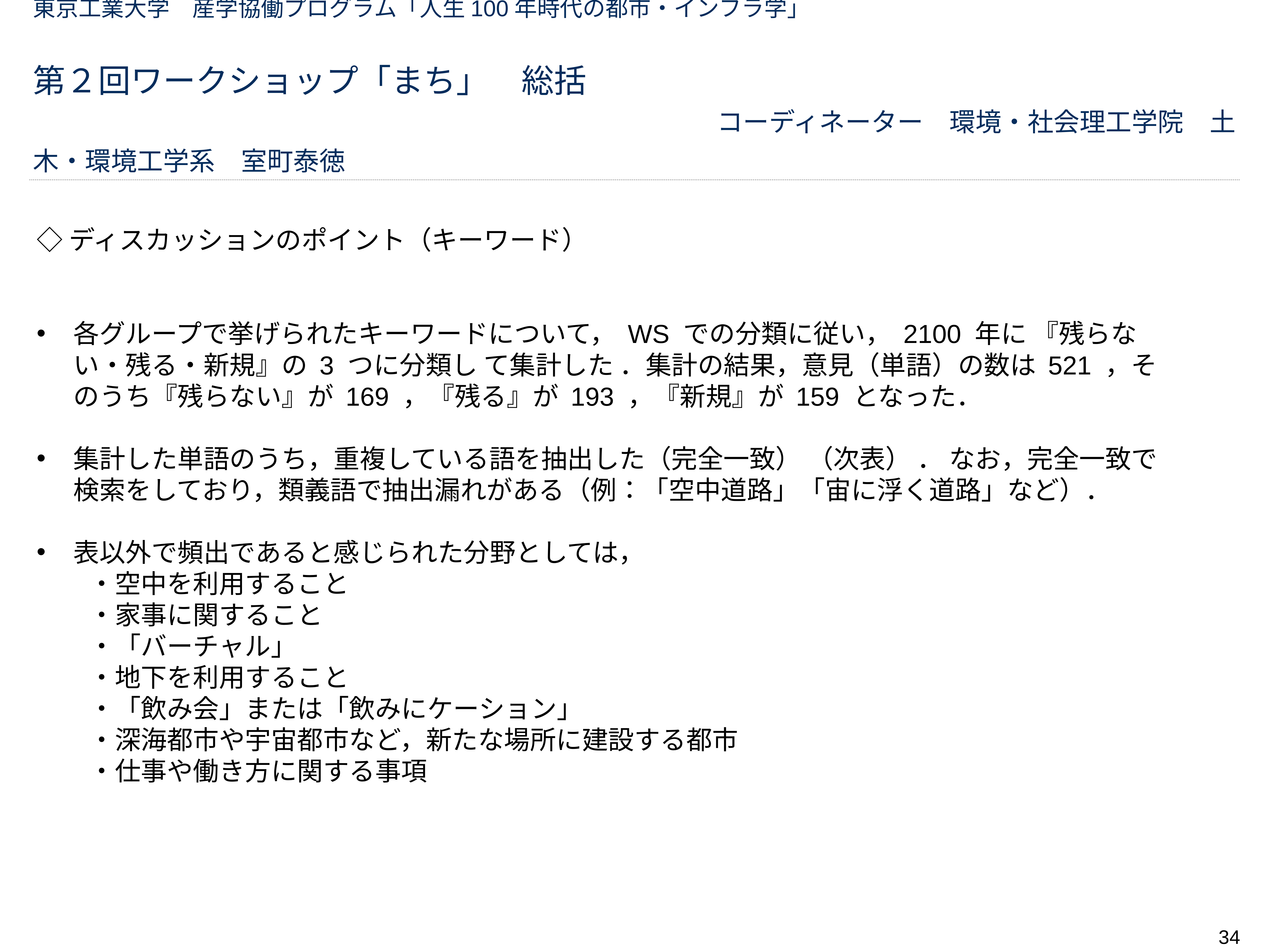

# 東京工業大学　産学協働プログラム「人生100年時代の都市・インフラ学」 第２回ワークショップ「まち」　総括 　　　　　　　　　　　　　　　　　　　　　コーディネーター　環境・社会理工学院　土木・環境工学系　室町泰徳

◇ディスカッションのポイント（キーワード）

各グループで挙げられたキーワードについて， WS での分類に従い， 2100 年に 『残らない・残る・新規』の 3 つに分類し て集計した ．集計の結果，意見（単語）の数は 521 ，そのうち『残らない』が 169 ，『残る』が 193 ，『新規』が 159 となった．

集計した単語のうち，重複している語を抽出した（完全一致） （次表） ． なお，完全一致で検索をしており，類義語で抽出漏れがある（例：「空中道路」「宙に浮く道路」など）．

表以外で頻出であると感じられた分野としては，
　　・空中を利用すること
　　・家事に関すること
　　・「バーチャル」
　　・地下を利用すること
　　・「飲み会」または「飲みにケーション」
　　・深海都市や宇宙都市など，新たな場所に建設する都市
　　・仕事や働き方に関する事項

34